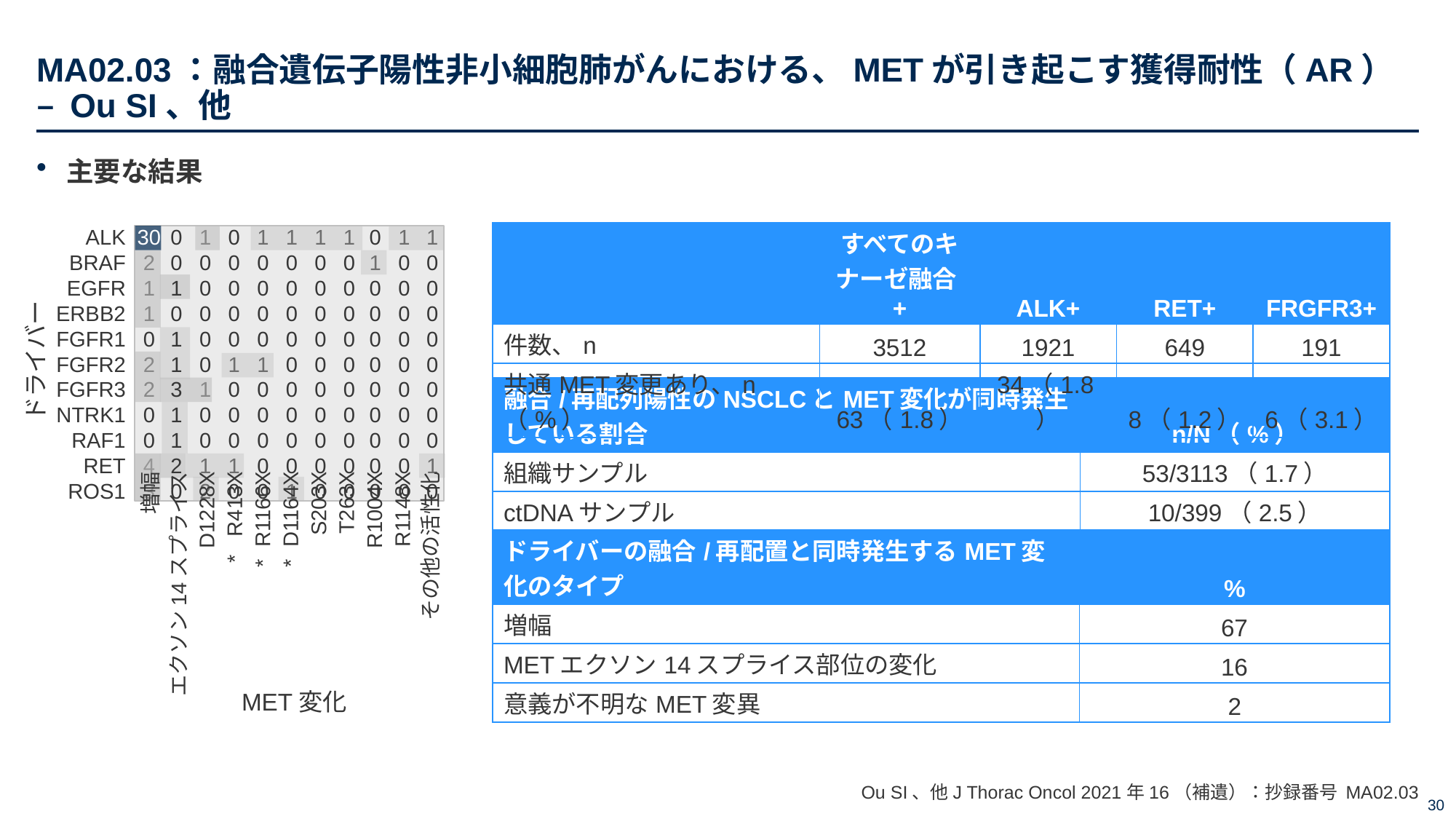

# MA02.03：融合遺伝子陽性非小細胞肺がんにおける、METが引き起こす獲得耐性（AR） – Ou SI、他
主要な結果
ALK
BRAF
EGFR
ERBB2
FGFR1
FGFR2
FGFR3
NTRK1
RAF1
RET
ROS1
30
2
1
1
0
2
2
0
0
4
3
0
0
1
0
1
1
3
1
1
2
0
1
0
0
0
0
0
1
0
0
1
2
0
0
0
0
0
1
0
0
0
1
0
1
0
0
0
0
1
0
0
0
0
0
1
0
0
0
0
0
0
0
0
0
1
1
0
0
0
0
0
0
0
0
0
0
1
0
0
0
0
0
0
0
0
0
0
0
1
0
0
0
0
0
0
0
0
0
1
0
0
0
0
0
0
0
0
0
0
1
0
0
0
0
0
0
0
0
1
0
|  | すべてのキナーゼ融合+ | ALK+ | RET+ | FRGFR3+ |
| --- | --- | --- | --- | --- |
| 件数、n | 3512 | 1921 | 649 | 191 |
| 共通MET変更あり、n（%） | 63（1.8） | 34（1.8） | 8（1.2） | 6（3.1） |

ドライバー

| 融合/再配列陽性のNSCLCとMET変化が同時発生している割合 | n/N（%） |
| --- | --- |
| 組織サンプル | 53/3113（1.7） |
| ctDNAサンプル | 10/399（2.5） |

増幅
エクソン14スプライス
D1228X
 *   R413X
*  R1166X
*  D1164X
S203X
T263X
R1004X
R1148X
その他の活性化

| ドライバーの融合/再配置と同時発生するMET変化のタイプ | % |
| --- | --- |
| 増幅 | 67 |
| METエクソン14スプライス部位の変化 | 16 |
| 意義が不明なMET変異 | 2 |
MET変化
Ou SI、他J Thorac Oncol 2021年16（補遺）：抄録番号 MA02.03